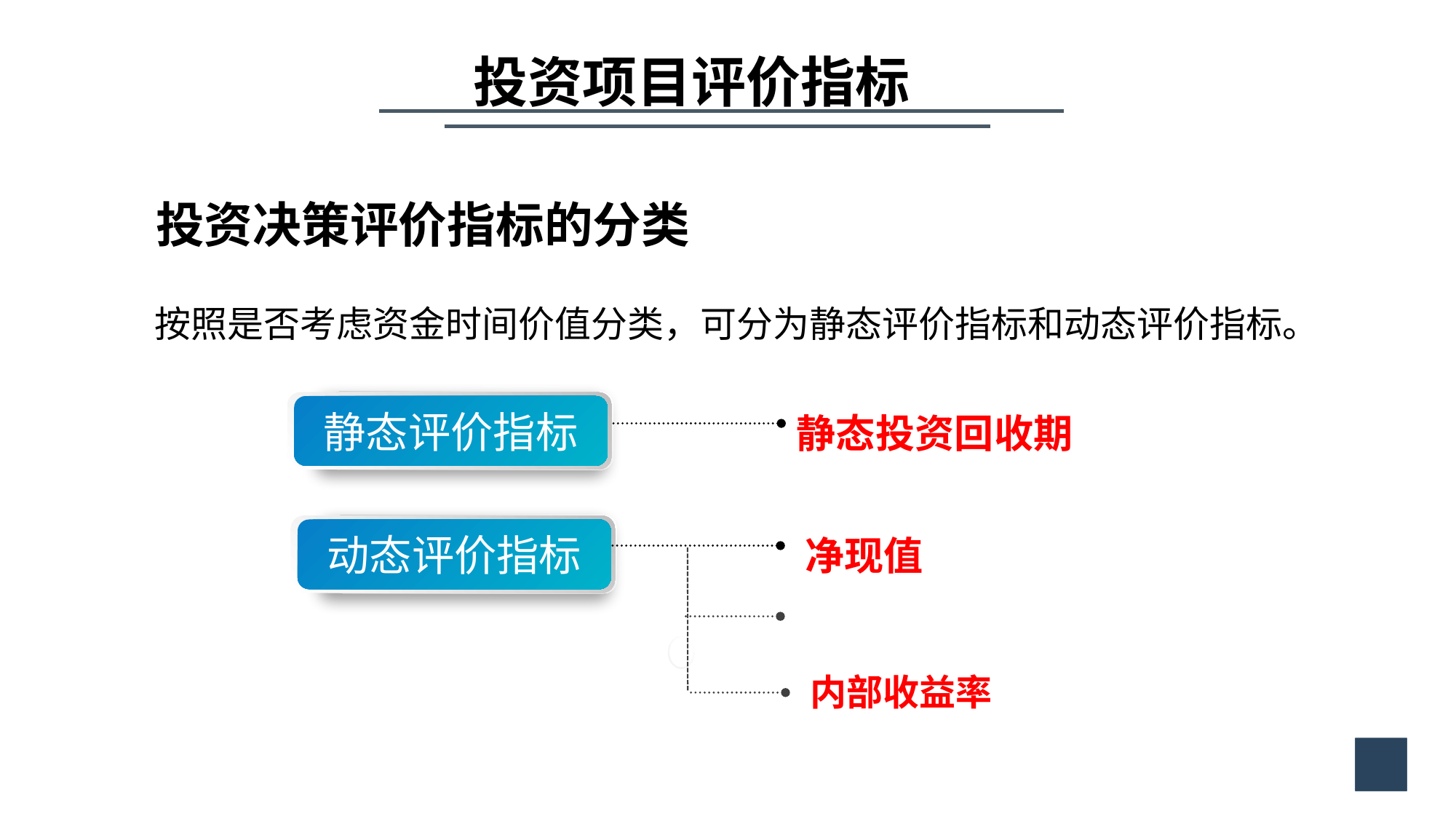

投资项目评价指标
投资决策评价指标的分类
按照是否考虑资金时间价值分类，可分为静态评价指标和动态评价指标。
静态投资回收期

静态评价指标

净现值

动态评价指标

内部收益率
55